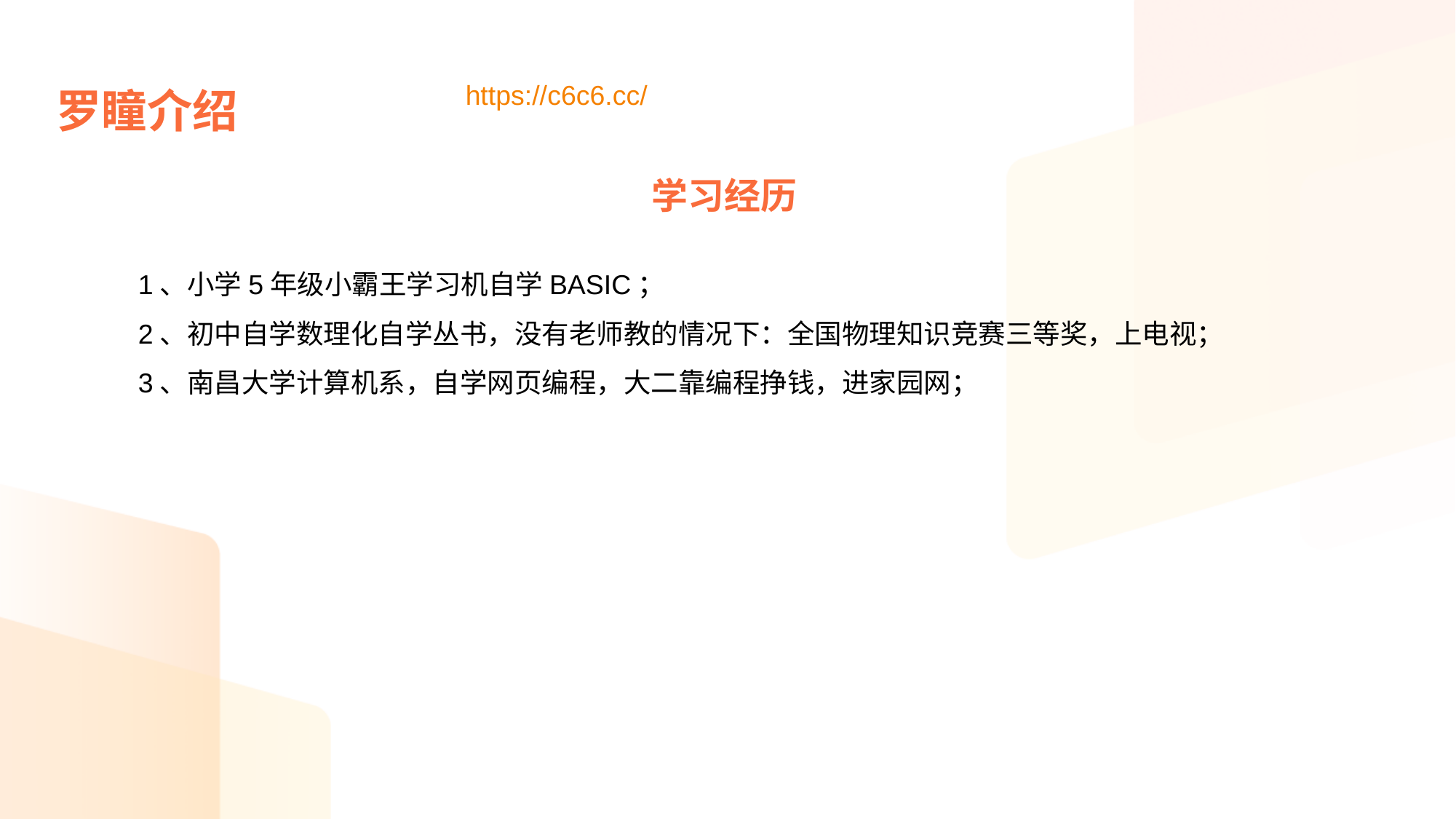

罗瞳介绍
https://c6c6.cc/
学习经历
1、小学5年级小霸王学习机自学BASIC；
2、初中自学数理化自学丛书，没有老师教的情况下：全国物理知识竞赛三等奖，上电视；
3、南昌大学计算机系，自学网页编程，大二靠编程挣钱，进家园网；